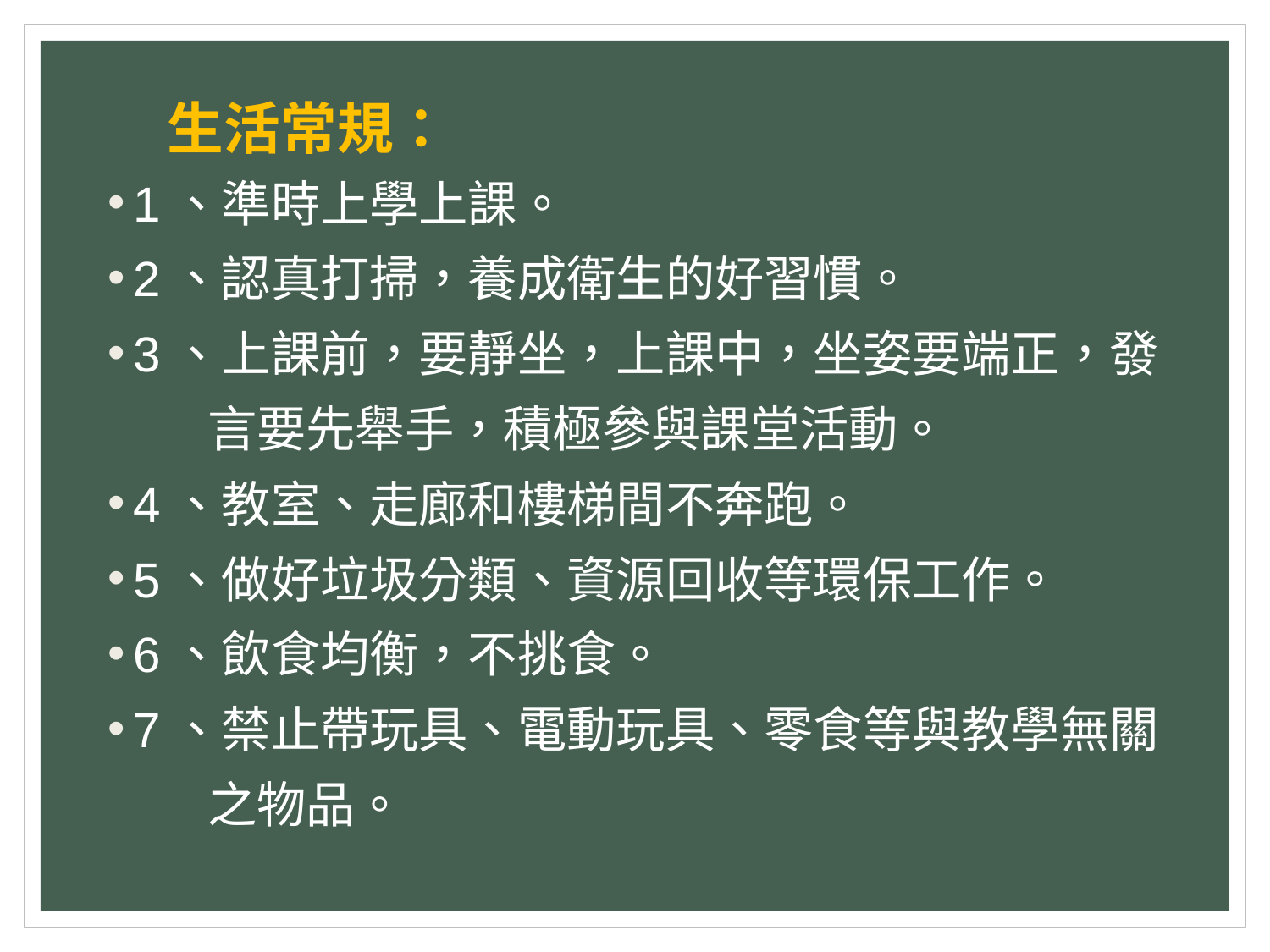

# 生活常規：
1、準時上學上課。
2、認真打掃，養成衛生的好習慣。
3、上課前，要靜坐，上課中，坐姿要端正，發
        言要先舉手，積極參與課堂活動。
4、教室、走廊和樓梯間不奔跑。
5、做好垃圾分類、資源回收等環保工作。
6、飲食均衡，不挑食。
7、禁止帶玩具、電動玩具、零食等與教學無關
        之物品。